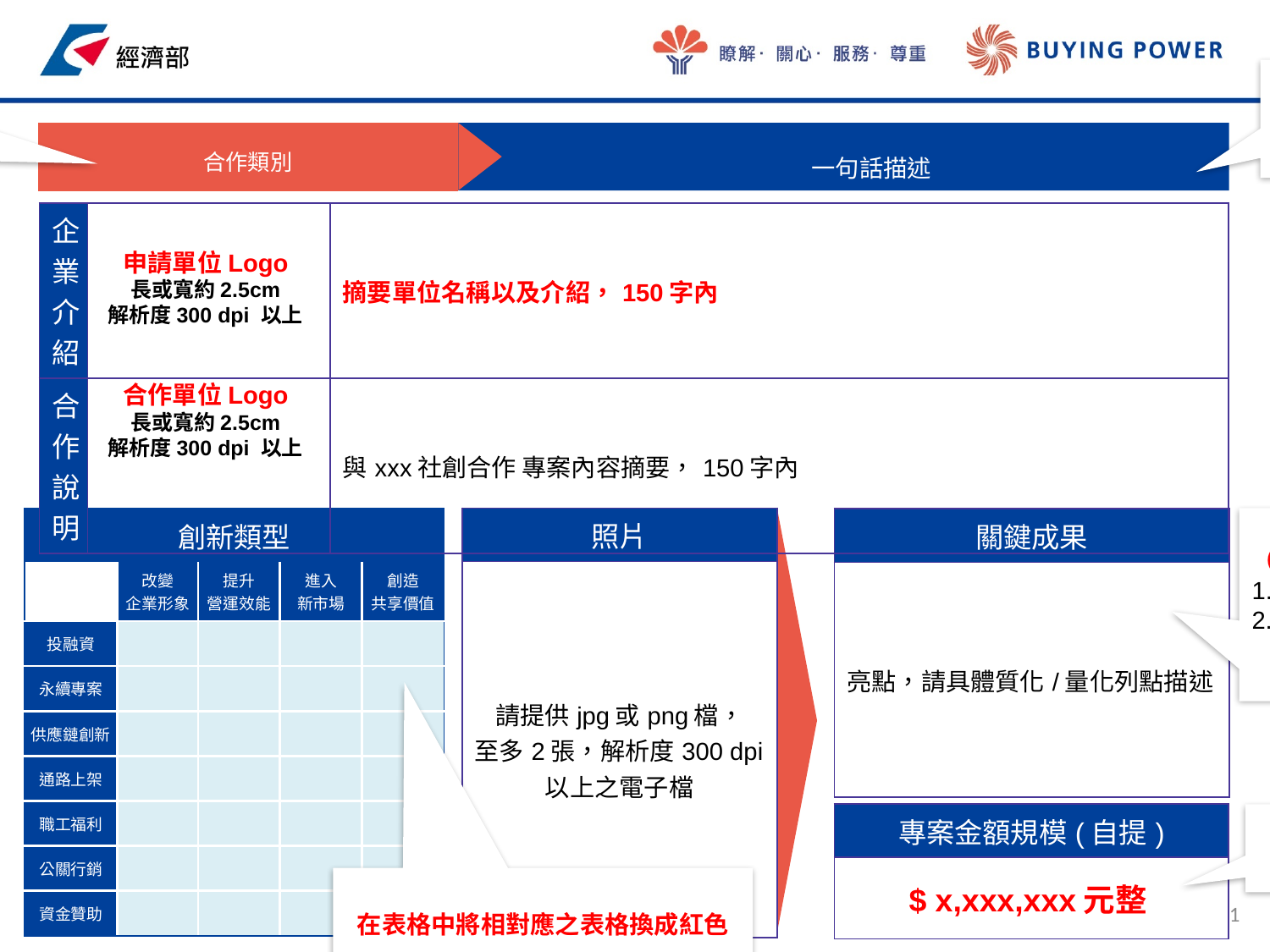

一句話描述專案期望達成之社會影響力
（範例）減少城鄉差距成為小農最暖靠山
依創新類型表格填寫合作類別
（範例）永續專案 x 創造共享價值
合作類別
一句話描述

| 企業介紹 |  | 摘要單位名稱以及介紹，150字內 |
| --- | --- | --- |
| 合作說明 |  | 與xxx社創合作 專案內容摘要，150字內 |
申請單位Logo
長或寬約2.5cm
解析度300 dpi 以上
請使用微軟正黑體，14pt
在下一頁簡報編輯
請使用微軟正黑體，14pt
在下一頁簡報編輯
合作單位Logo
長或寬約2.5cm
解析度300 dpi 以上
請使用微軟正黑體，14pt
在下一頁簡報編輯
| 照片 |
| --- |
| 請提供jpg或png檔， 至多2張，解析度300 dpi以上之電子檔 |
（範例）
110年幫助當地增加50個穩定工作機會
協助當地發展「一日小農體驗」活動帶動觀光產業發展
| 關鍵成果 |
| --- |
| 亮點，請具體質化/量化列點描述 |
| 創新類型 |  |  |  |  |
| --- | --- | --- | --- | --- |
|  | 改變 企業形象 | 提升 營運效能 | 進入 新市場 | 創造 共享價值 |
| 投融資 |  |  |  |  |
| 永續專案 |  |  |  |  |
| 供應鏈創新 |  |  |  |  |
| 通路上架 |  |  |  |  |
| 職工福利 |  |  |  |  |
| 公關行銷 |  |  |  |  |
| 資金贊助 |  |  |  |  |
請使用微軟正黑體，14pt
在下一頁簡報編輯
請使用微軟正黑體，14pt
在下一頁簡報編輯

| 專案金額規模(自提) |
| --- |
| $ x,xxx,xxx元整 |
請依此範例填寫
在表格中將相對應之表格換成紅色
1